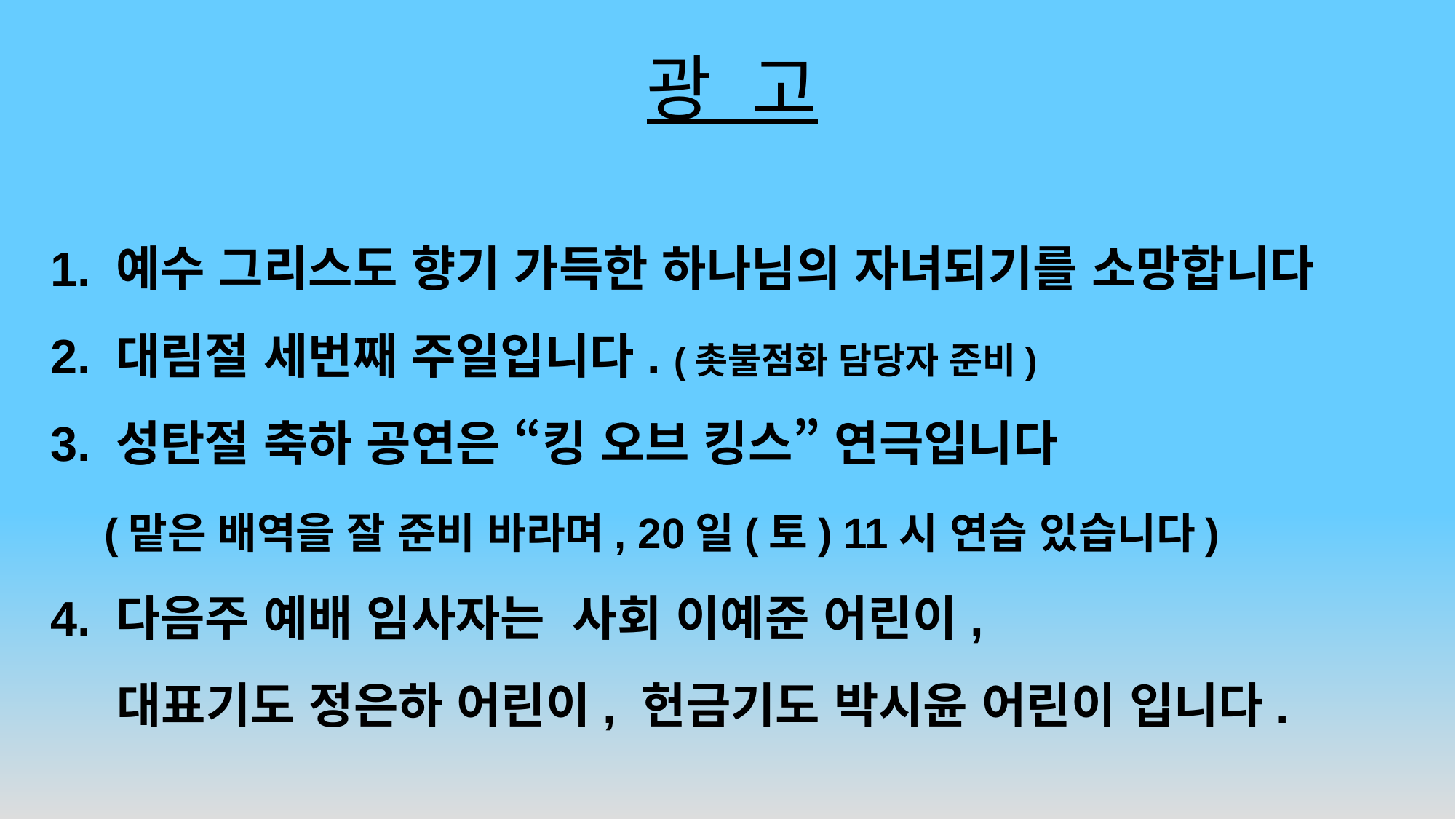

# 광  고
1. 예수 그리스도 향기 가득한 하나님의 자녀되기를 소망합니다
2. 대림절 세번째 주일입니다. (촛불점화 담당자 준비)
3. 성탄절 축하 공연은 “킹 오브 킹스” 연극입니다
    (맡은 배역을 잘 준비 바라며, 20일(토) 11시 연습 있습니다)
4. 다음주 예배 임사자는  사회 이예준 어린이,
    대표기도 정은하 어린이, 헌금기도 박시윤 어린이 입니다.